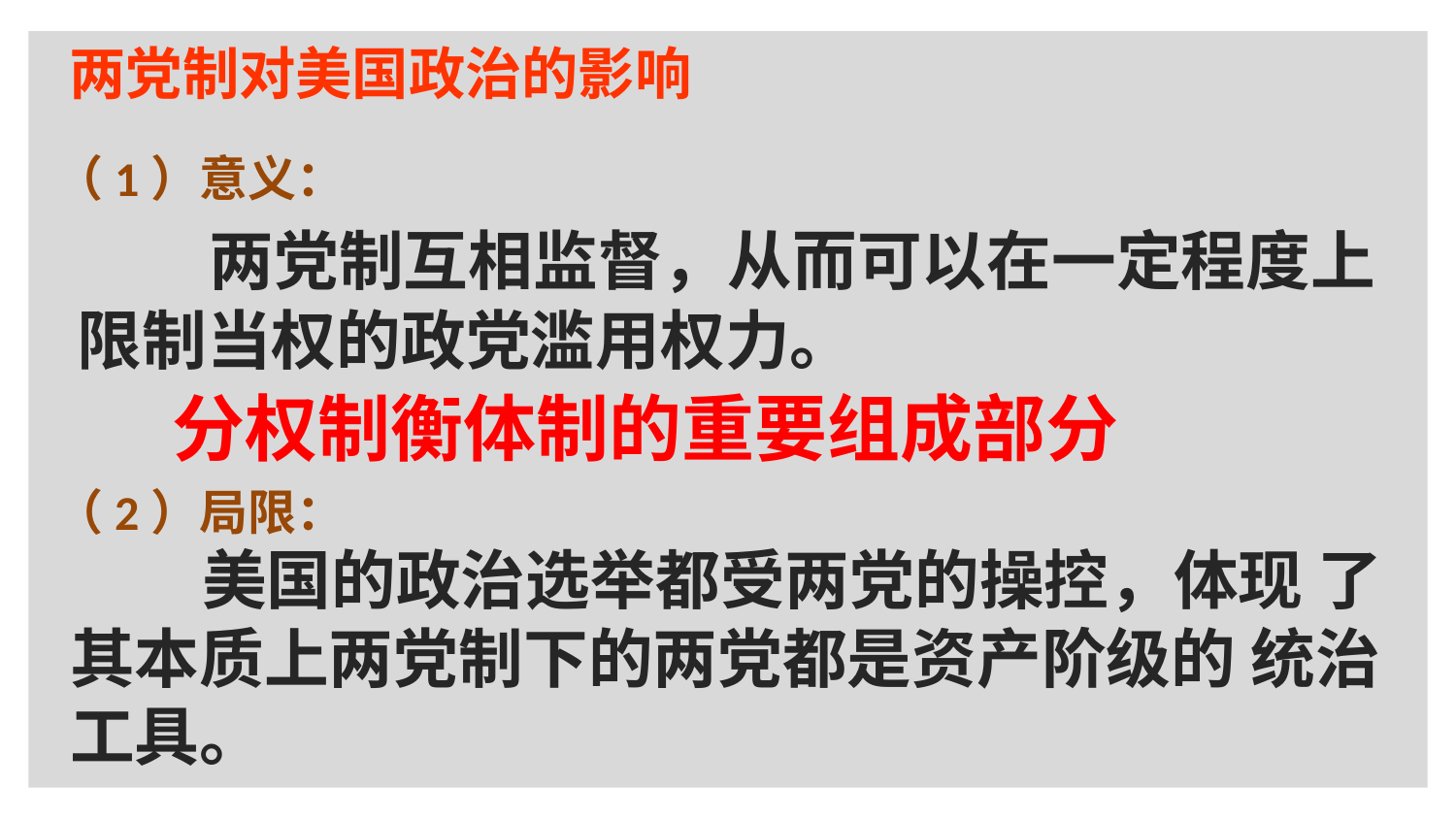

两党制对美国政治的影响
（1）意义：
　    两党制互相监督，从而可以在一定程度上限制当权的政党滥用权力。
分权制衡体制的重要组成部分
（2）局限：
　    美国的政治选举都受两党的操控，体现 了其本质上两党制下的两党都是资产阶级的 统治工具。